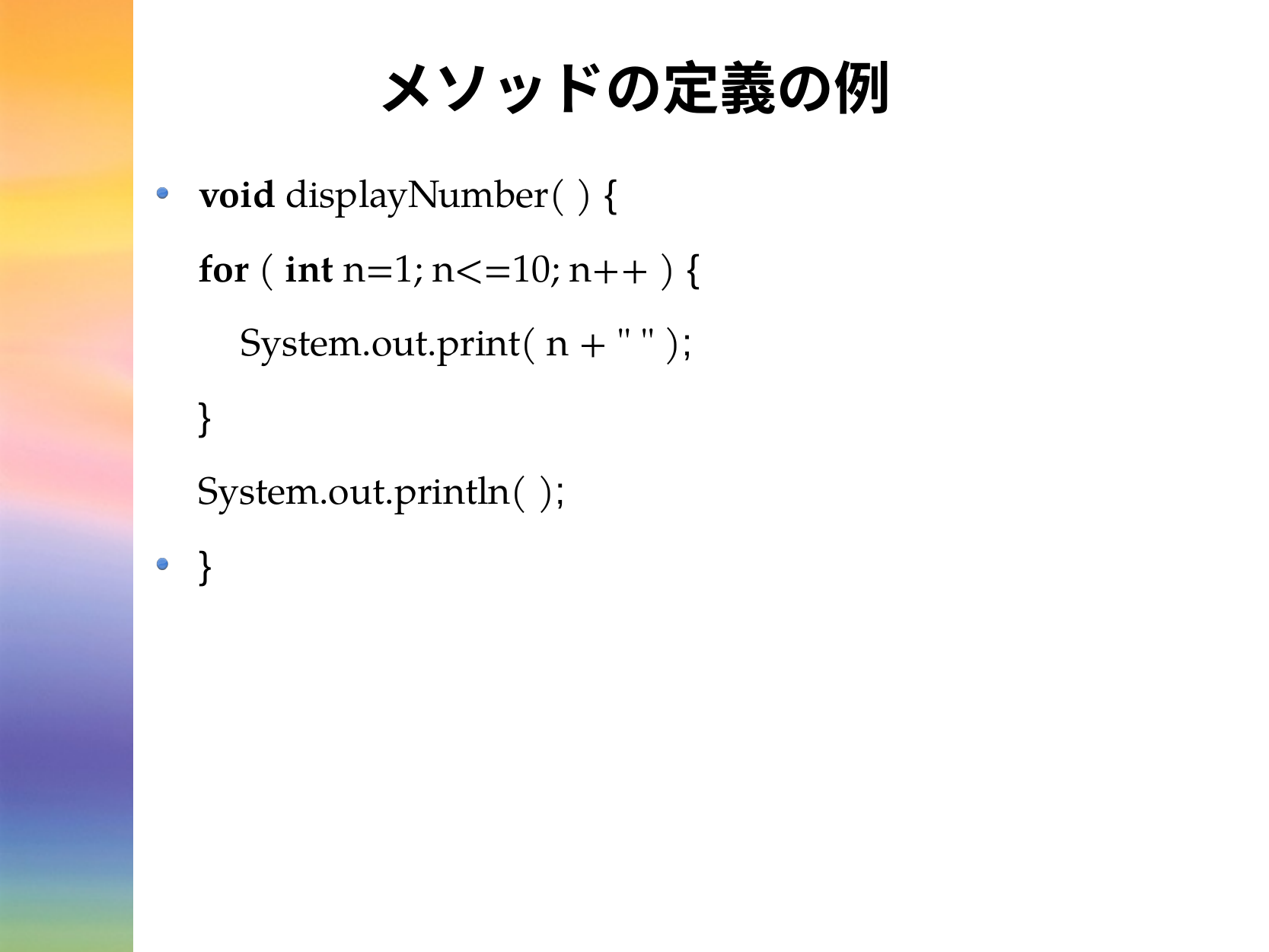

# メソッドの定義の例
void displayNumber( ) {
for ( int n=1; n<=10; n++ ) {
System.out.print( n + " " );
}
System.out.println( );
}